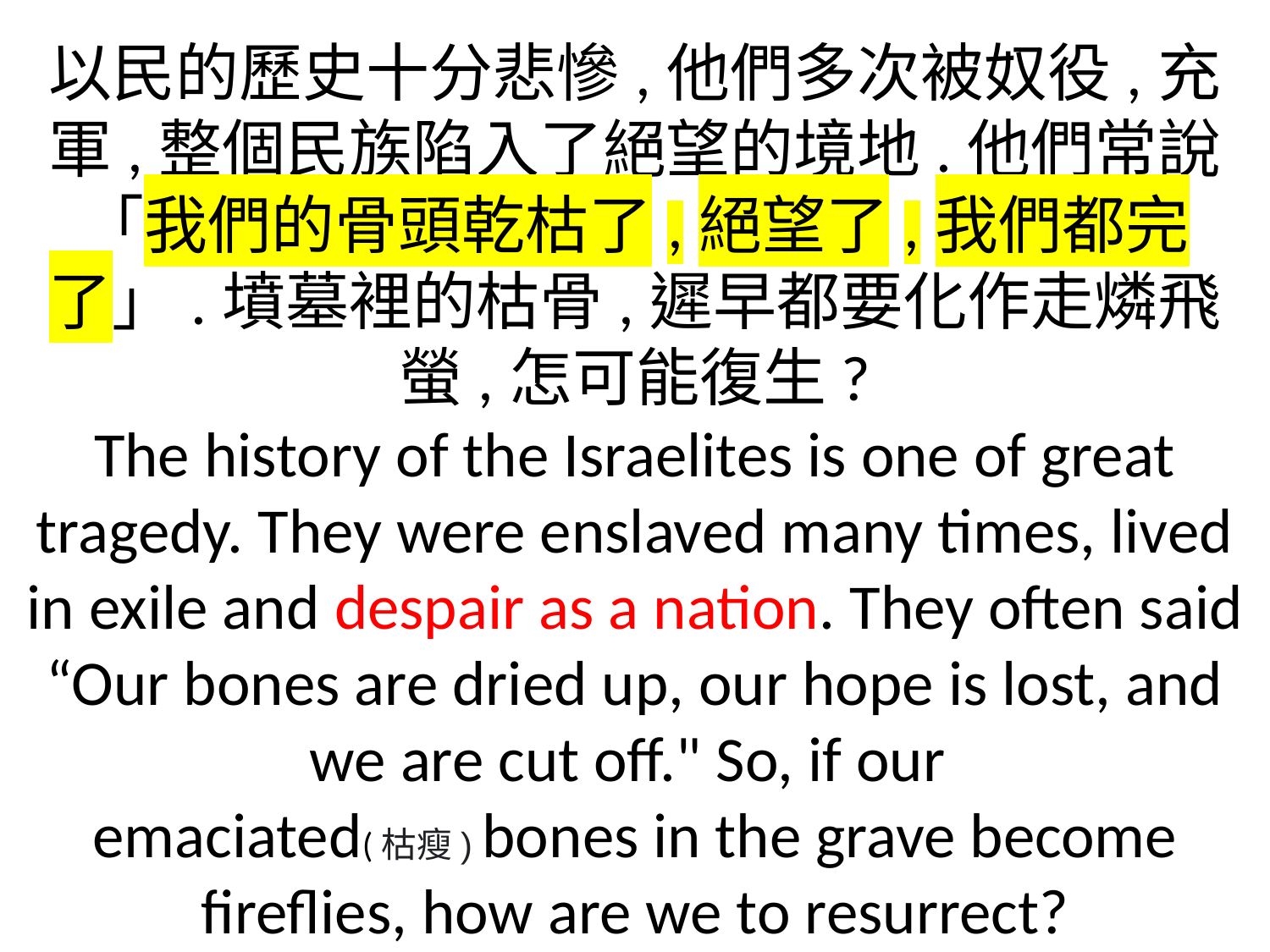

以民的歷史十分悲慘,他們多次被奴役,充軍,整個民族陷入了絕望的境地.他們常說「我們的骨頭乾枯了,絕望了,我們都完了」.墳墓裡的枯骨,遲早都要化作走燐飛螢,怎可能復生?
The history of the Israelites is one of great tragedy. They were enslaved many times, lived in exile and despair as a nation. They often said “Our bones are dried up, our hope is lost, and we are cut off." So, if our
emaciated(枯瘦) bones in the grave become fireflies, how are we to resurrect?